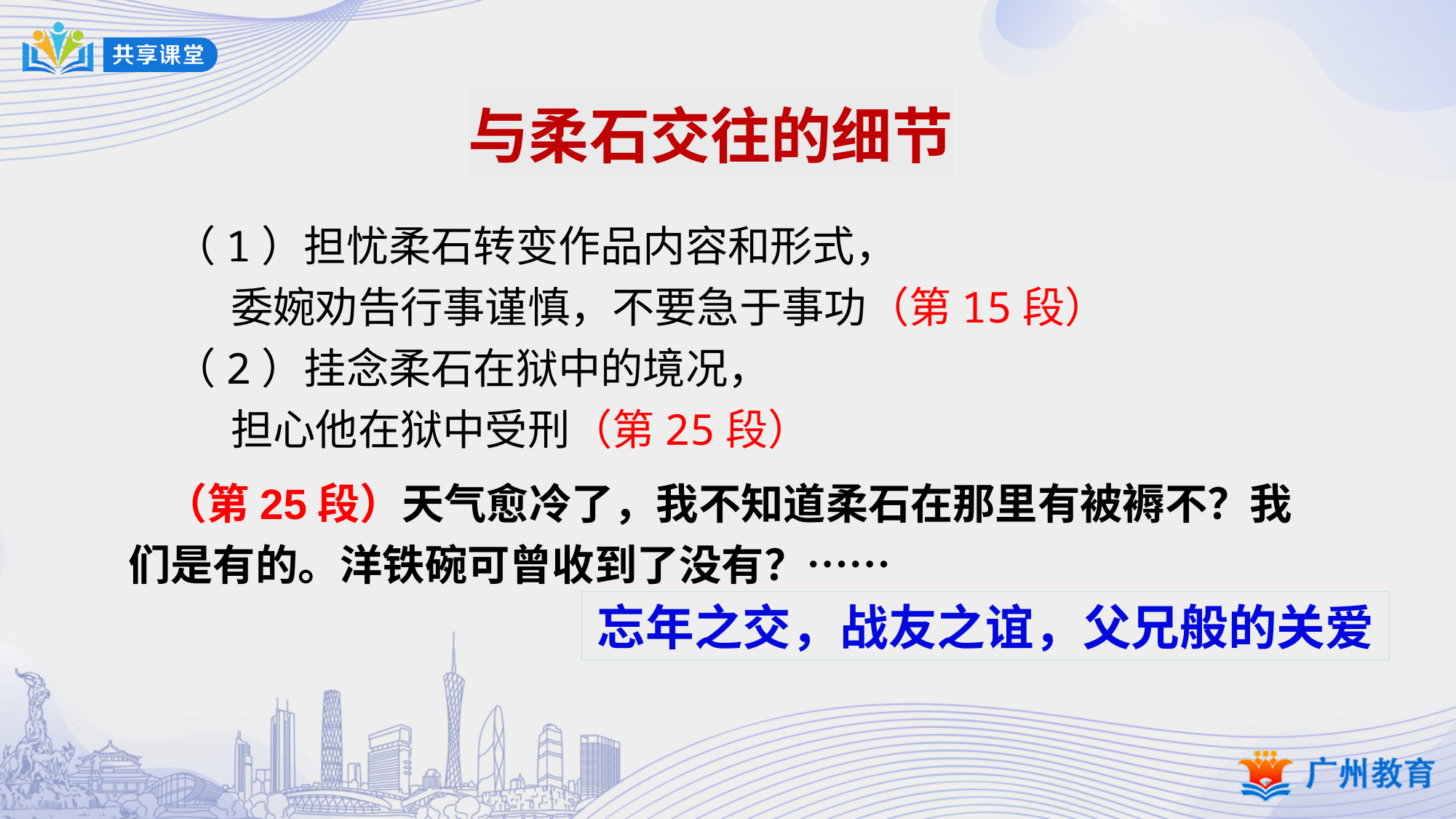

与柔石交往的细节
（1）担忧柔石转变作品内容和形式，
     委婉劝告行事谨慎，不要急于事功（第15段）
（2）挂念柔石在狱中的境况，
     担心他在狱中受刑（第25段）
（第25段）天气愈冷了，我不知道柔石在那里有被褥不？我们是有的。洋铁碗可曾收到了没有？……
忘年之交，战友之谊，父兄般的关爱